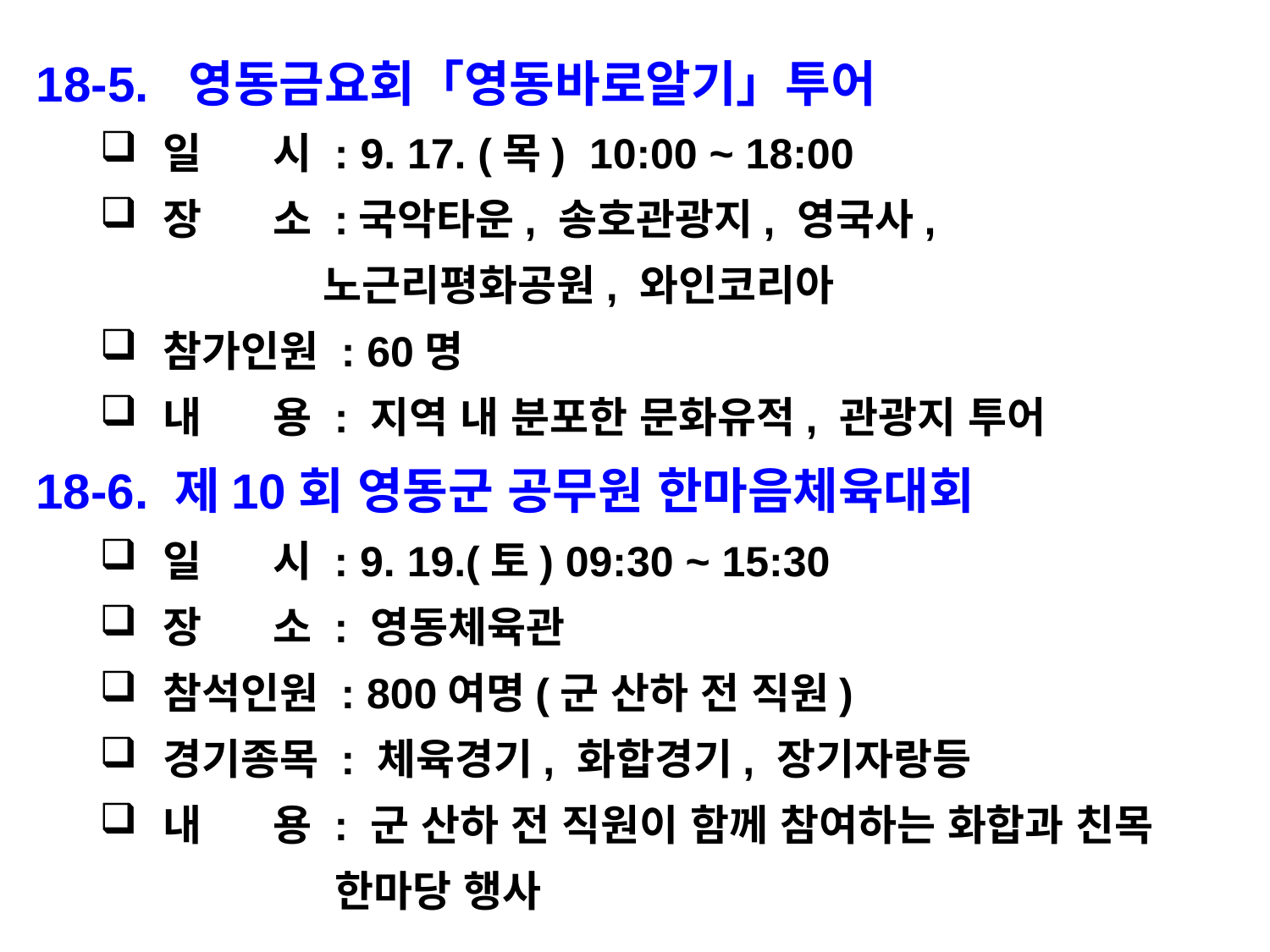

18-5.  영동금요회「영동바로알기」투어
일      시 : 9. 17. (목)  10:00 ~ 18:00
장      소 :국악타운, 송호관광지, 영국사,
                  노근리평화공원, 와인코리아
참가인원 : 60명
내      용 : 지역 내 분포한 문화유적, 관광지 투어
18-6. 제10회 영동군 공무원 한마음체육대회
일      시 : 9. 19.(토) 09:30 ~ 15:30
장      소 : 영동체육관
참석인원 : 800여명(군 산하 전 직원)
경기종목 : 체육경기, 화합경기, 장기자랑등
내      용 : 군 산하 전 직원이 함께 참여하는 화합과 친목
                   한마당 행사